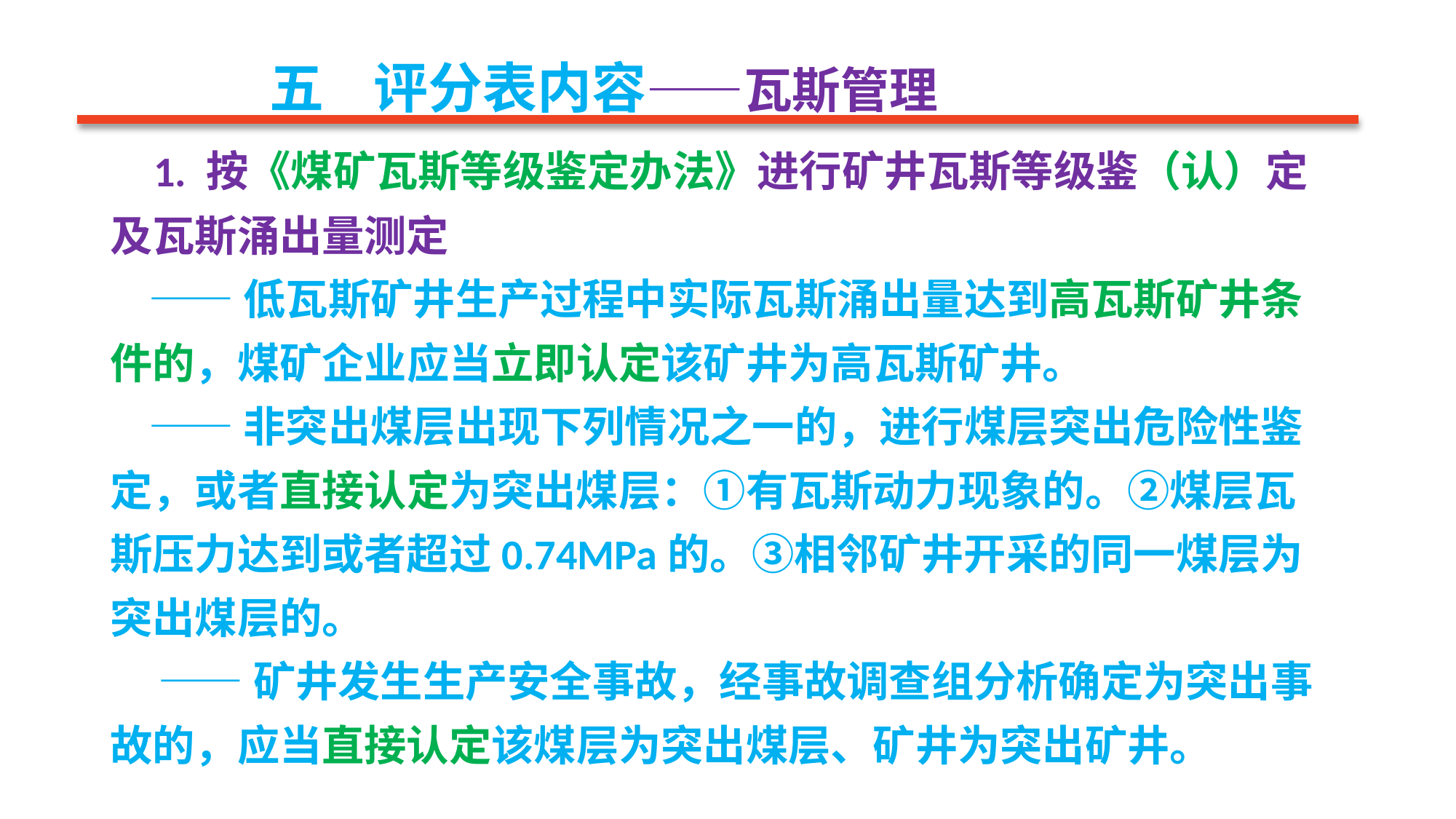

五    评分表内容——瓦斯管理
    1. 按《煤矿瓦斯等级鉴定办法》进行矿井瓦斯等级鉴（认）定及瓦斯涌出量测定
    ——低瓦斯矿井生产过程中实际瓦斯涌出量达到高瓦斯矿井条件的，煤矿企业应当立即认定该矿井为高瓦斯矿井。
    ——非突出煤层出现下列情况之一的，进行煤层突出危险性鉴定，或者直接认定为突出煤层：①有瓦斯动力现象的。②煤层瓦斯压力达到或者超过0.74MPa的。③相邻矿井开采的同一煤层为突出煤层的。
     ——矿井发生生产安全事故，经事故调查组分析确定为突出事故的，应当直接认定该煤层为突出煤层、矿井为突出矿井。